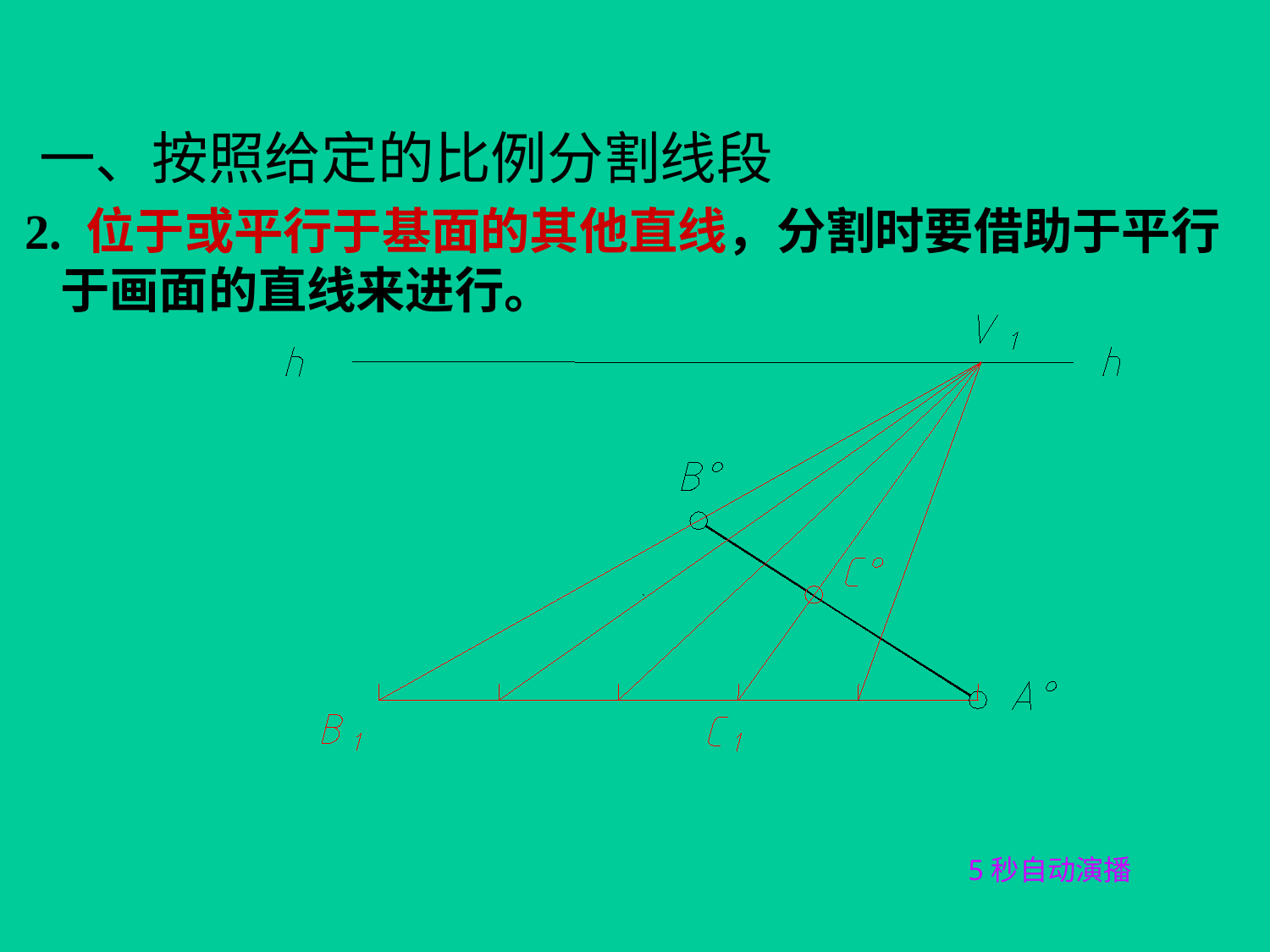

一、按照给定的比例分割线段
 2. 位于或平行于基面的其他直线，分割时要借助于平行于画面的直线来进行。

5秒自动演播